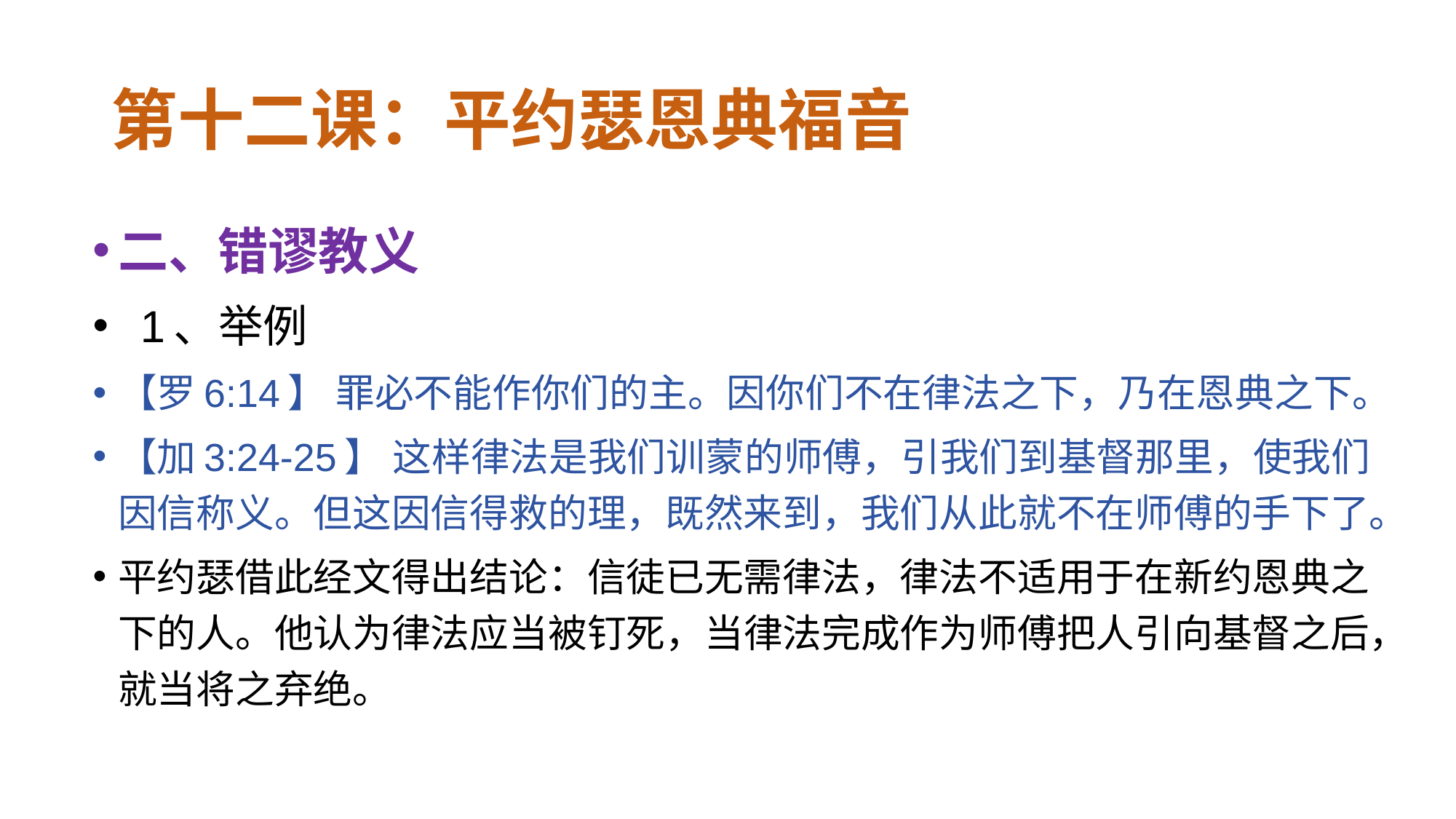

# 第十二课：平约瑟恩典福音
二、错谬教义
  1、举例
【罗6:14】 罪必不能作你们的主。因你们不在律法之下，乃在恩典之下。
【加3:24-25】 这样律法是我们训蒙的师傅，引我们到基督那里，使我们因信称义。但这因信得救的理，既然来到，我们从此就不在师傅的手下了。
平约瑟借此经文得出结论：信徒已无需律法，律法不适用于在新约恩典之下的人。他认为律法应当被钉死，当律法完成作为师傅把人引向基督之后，就当将之弃绝。